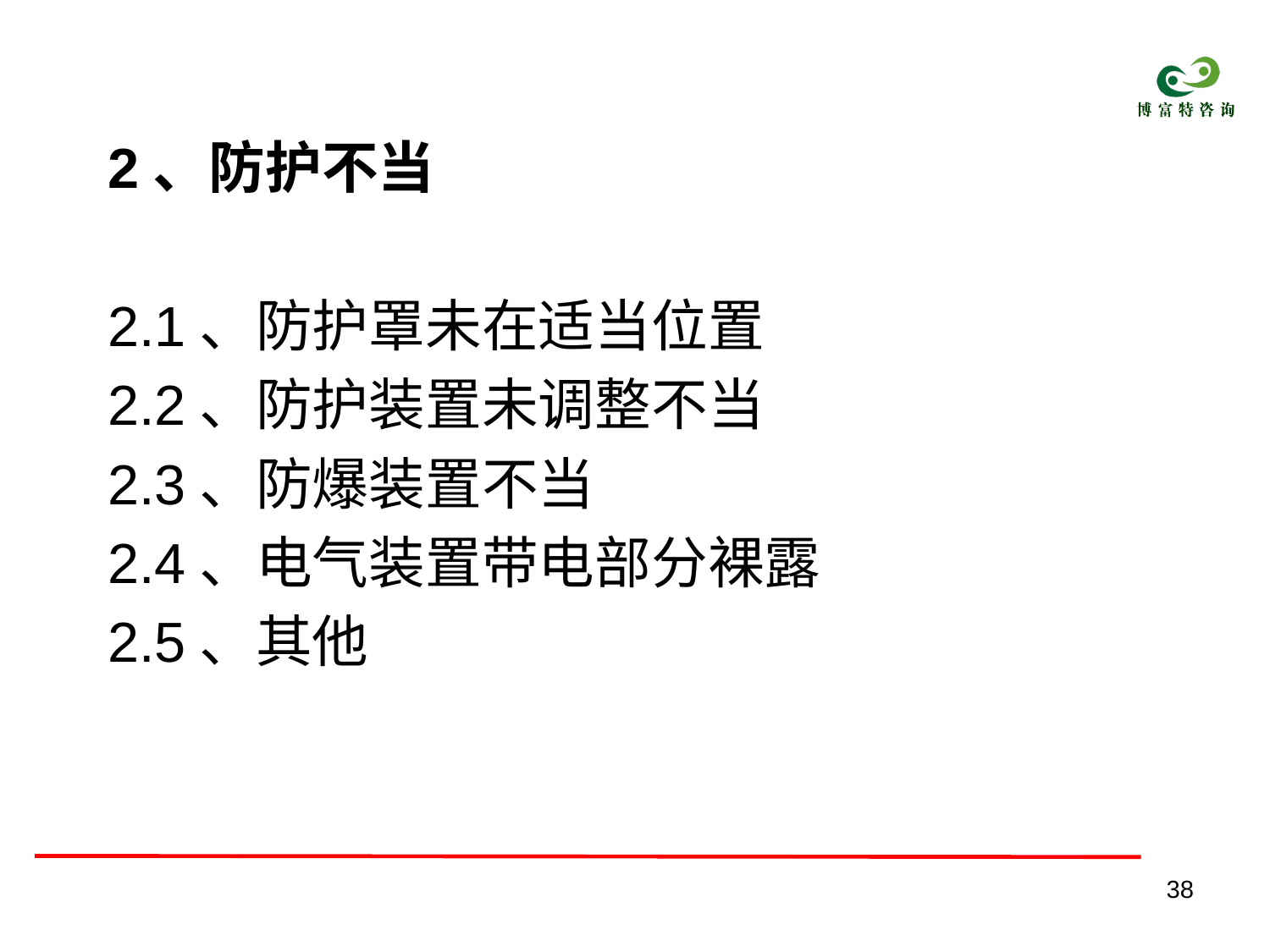

#
2、防护不当

2.1、防护罩未在适当位置
2.2、防护装置未调整不当
2.3、防爆装置不当
2.4、电气装置带电部分裸露
2.5、其他